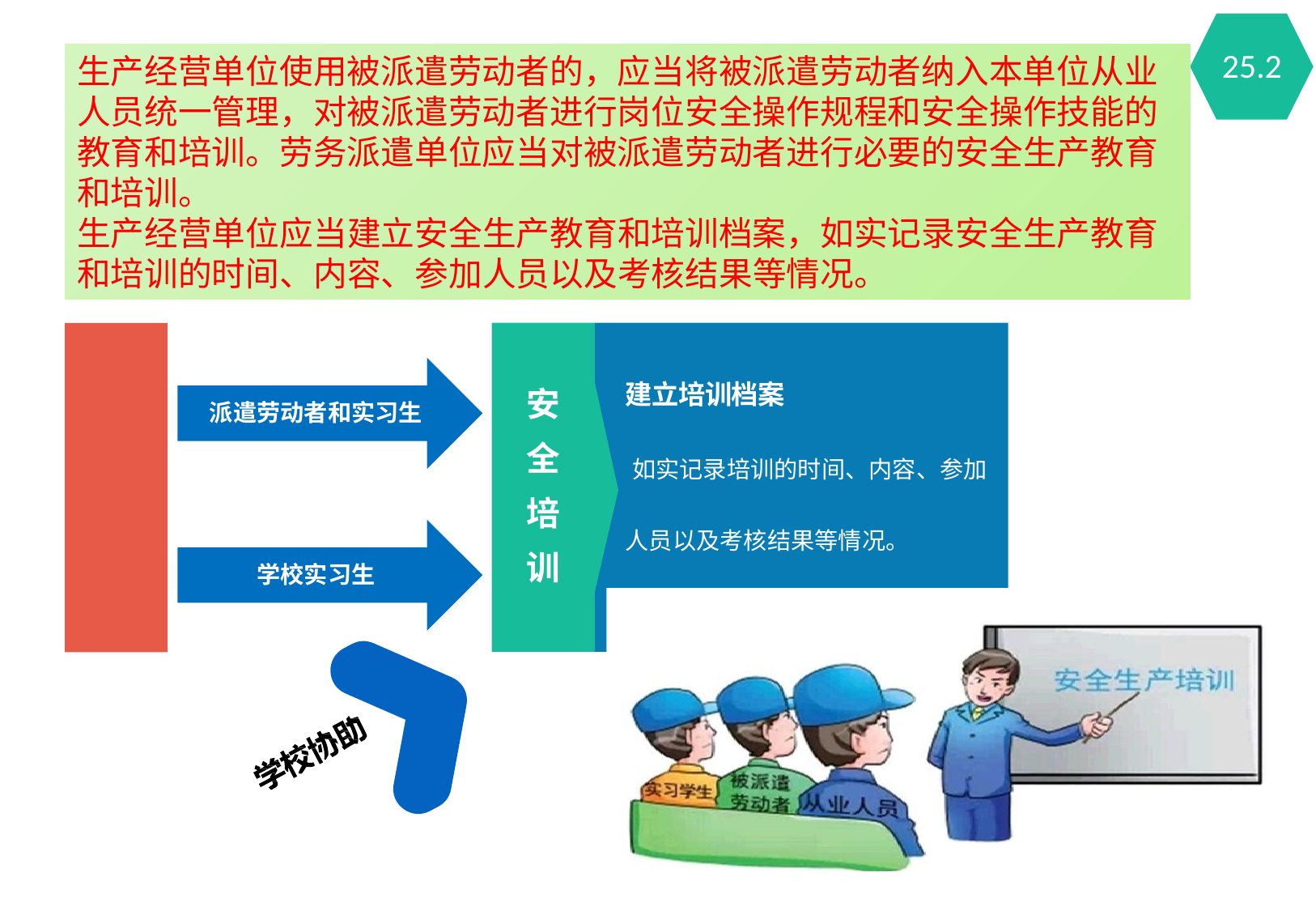

生产经营单位使用被派遣劳动者的，应当将被派遣劳动者纳入本单位从业人员统一管理，对被派遣劳动者进行岗位安全操作规程和安全操作技能的教育和培训。劳务派遣单位应当对被派遣劳动者进行必要的安全生产教育和培训。
生产经营单位应当建立安全生产教育和培训档案，如实记录安全生产教育和培训的时间、内容、参加人员以及考核结果等情况。
25.2
生 产 经 营 单 位

安 全 培 训
建立培训档案

派遣劳动者和实习生
如实记录培训的时间、内容、参加

人员以及考核结果等情况。
学校实习生